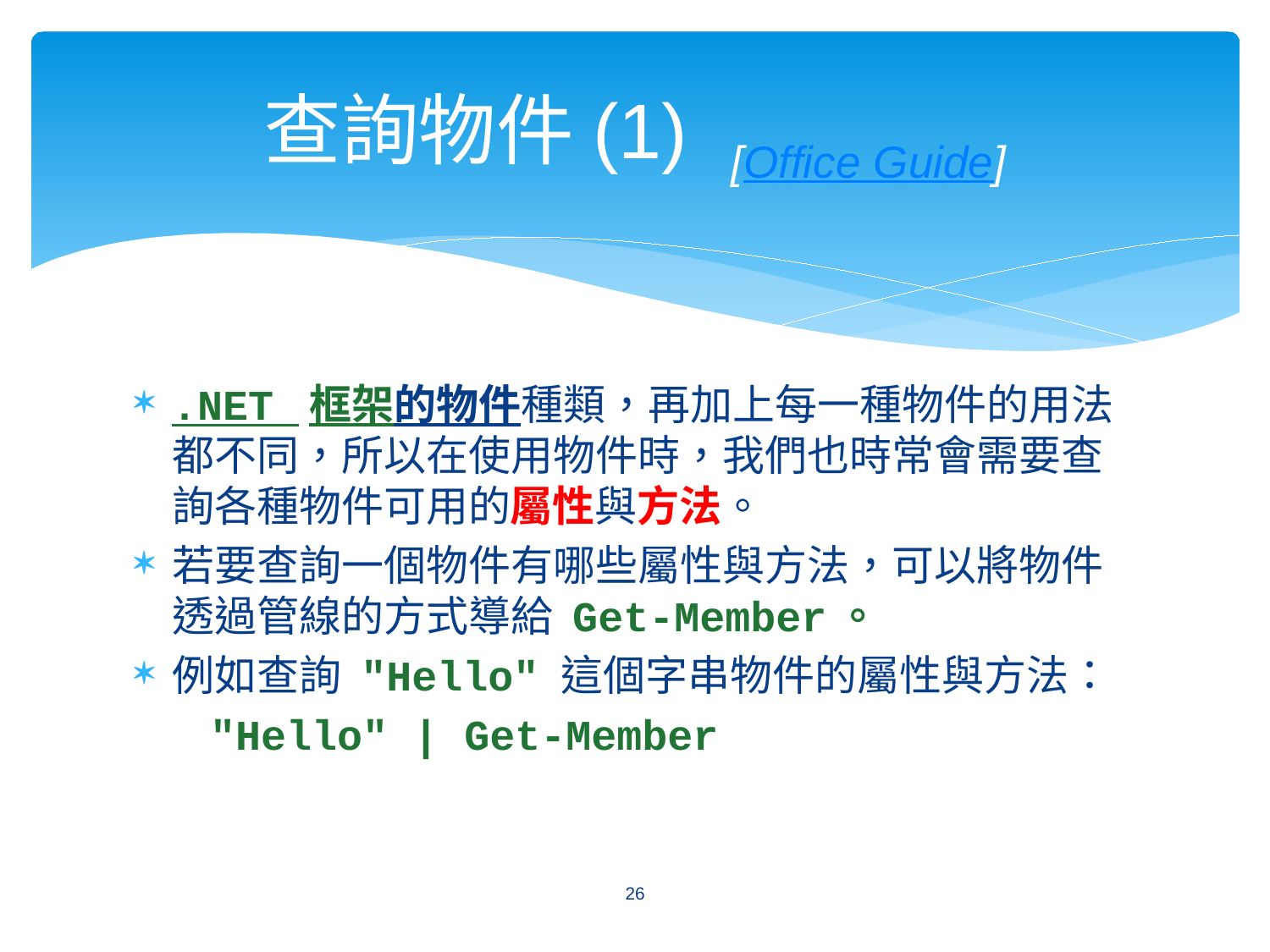

# 查詢物件(1)  [Office Guide]
.NET 框架的物件種類，再加上每一種物件的用法都不同，所以在使用物件時，我們也時常會需要查詢各種物件可用的屬性與方法。
若要查詢一個物件有哪些屬性與方法，可以將物件透過管線的方式導給 Get-Member。
例如查詢 "Hello" 這個字串物件的屬性與方法：
   "Hello" | Get-Member
26